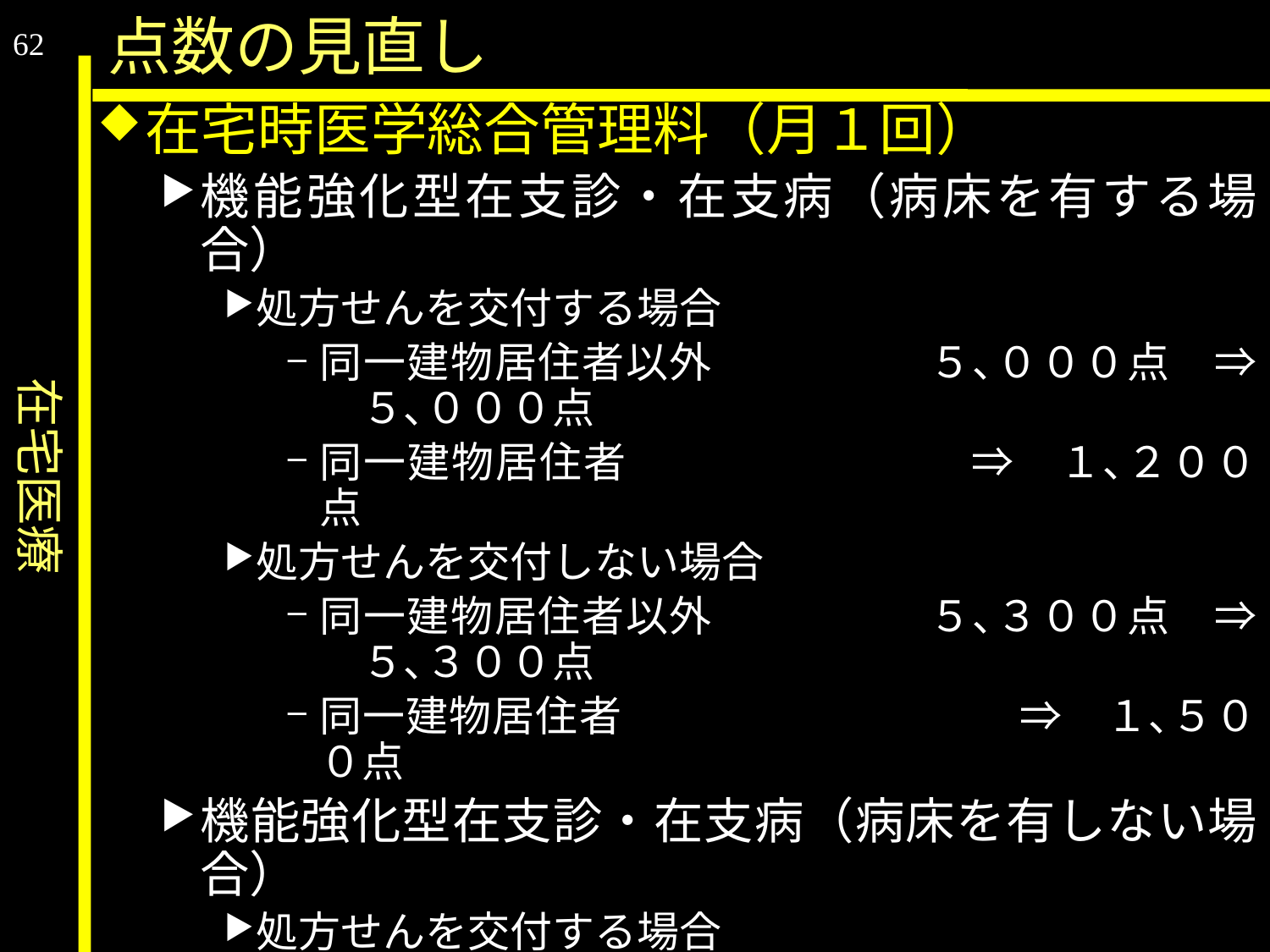

在宅医療
点数の見直し
62

在宅時医学総合管理料（月１回）
機能強化型在支診・在支病（病床を有する場合）
処方せんを交付する場合
同一建物居住者以外	　　５､０００点　⇒　５､０００点
同一建物居住者			⇒　１､２００点
処方せんを交付しない場合
同一建物居住者以外	　　５､３００点　⇒　５､３００点
同一建物居住者		　 　　　⇒　１､５００点
機能強化型在支診・在支病（病床を有しない場合）
処方せんを交付する場合
同一建物居住者以外	　　４､６００点　⇒　４､６００点
同一建物居住者			⇒　１､１００点
処方せんを交付しない場合
同一建物居住者以外	　　４､９００点　⇒　４､９００点
同一建物居住者		　 　　　⇒　１､４００点